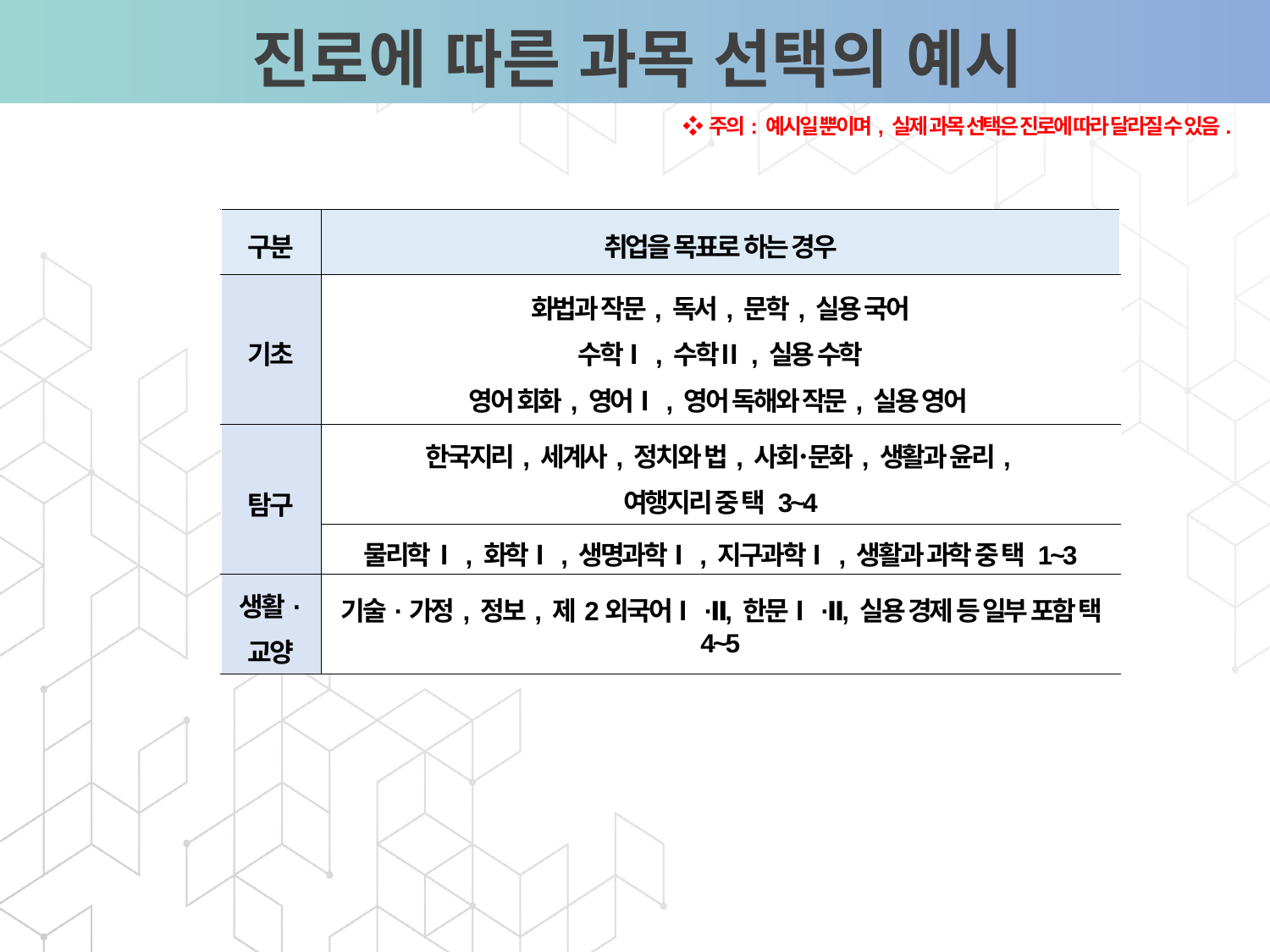

진로에 따른 과목 선택의 예시
❖주의: 예시일 뿐이며, 실제 과목 선택은 진로에 따라 달라질 수 있음.
영업활동의 부재
| 구분 | 취업을 목표로 하는 경우 |
| --- | --- |
| 기초 | 화법과 작문, 독서, 문학, 실용 국어 수학Ⅰ, 수학Ⅱ, 실용 수학 영어 회화, 영어Ⅰ, 영어 독해와 작문, 실용 영어 |
| 탐구 | 한국지리, 세계사, 정치와 법, 사회･문화, 생활과 윤리, 여행지리 중 택 3~4 |
|  | 물리학Ⅰ, 화학Ⅰ, 생명과학Ⅰ, 지구과학Ⅰ, 생활과 과학 중 택 1~3 |
| 생활· 교양 | 기술·가정, 정보, 제2외국어Ⅰ·Ⅱ, 한문Ⅰ·Ⅱ, 실용 경제 등 일부 포함 택 4~5 |